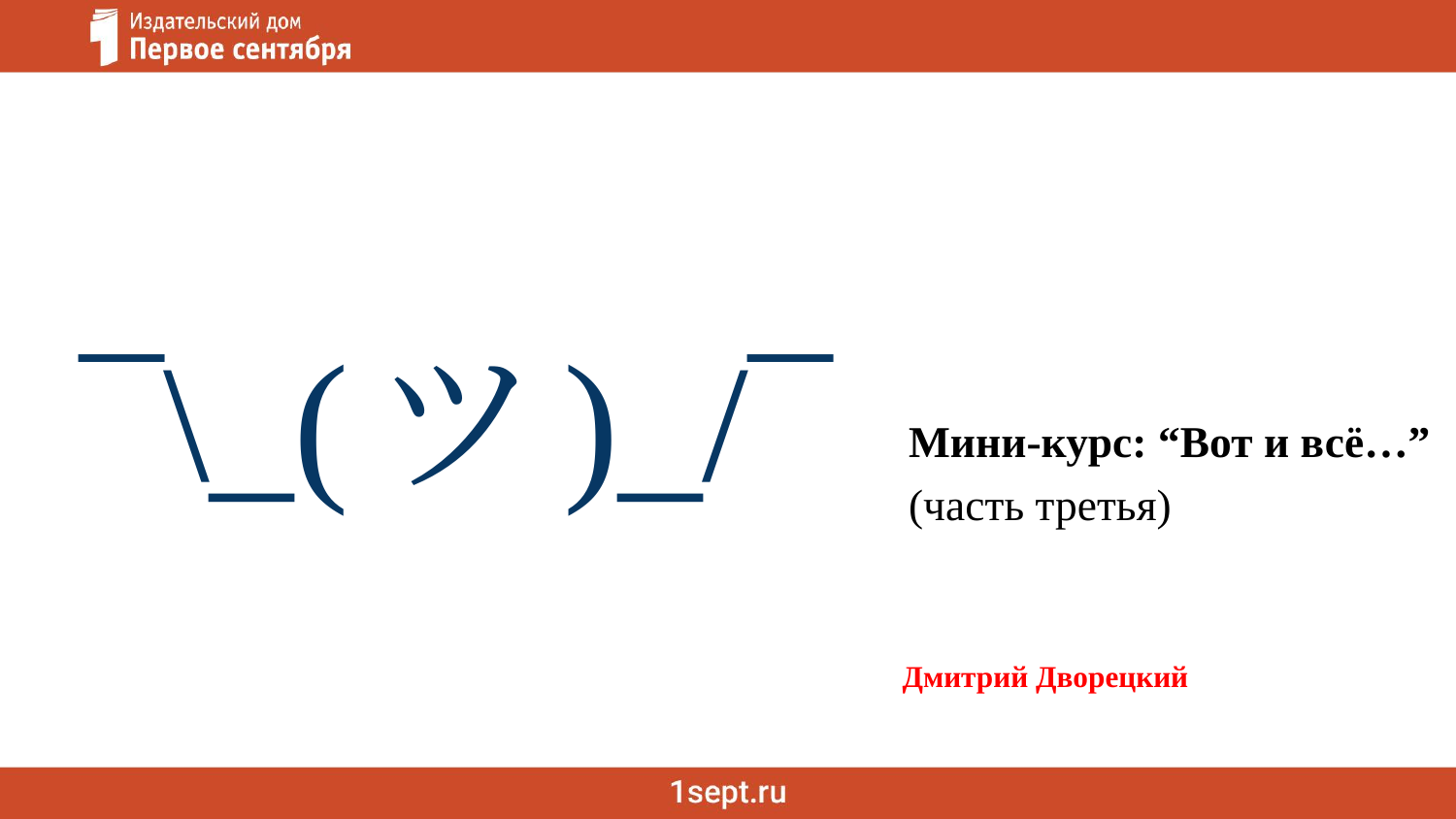

¯\_(ツ)_/¯
# Мини-курс: “Вот и всё…”
(часть третья)

Дмитрий Дворецкий